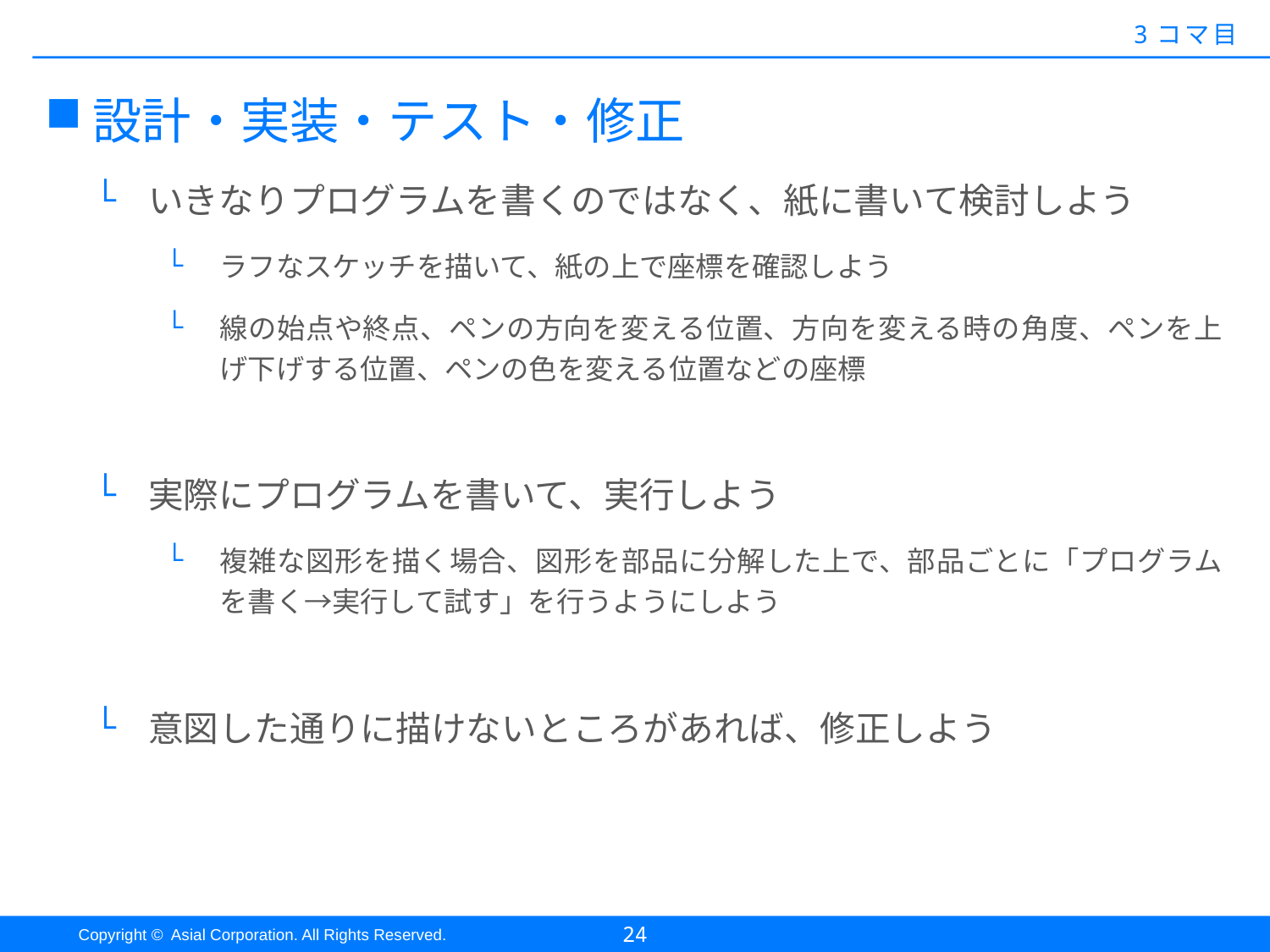

#
3コマ目
設計・実装・テスト・修正
いきなりプログラムを書くのではなく、紙に書いて検討しよう
ラフなスケッチを描いて、紙の上で座標を確認しよう
線の始点や終点、ペンの方向を変える位置、方向を変える時の角度、ペンを上げ下げする位置、ペンの色を変える位置などの座標

実際にプログラムを書いて、実行しよう
複雑な図形を描く場合、図形を部品に分解した上で、部品ごとに「プログラムを書く→実行して試す」を行うようにしよう

意図した通りに描けないところがあれば、修正しよう

24